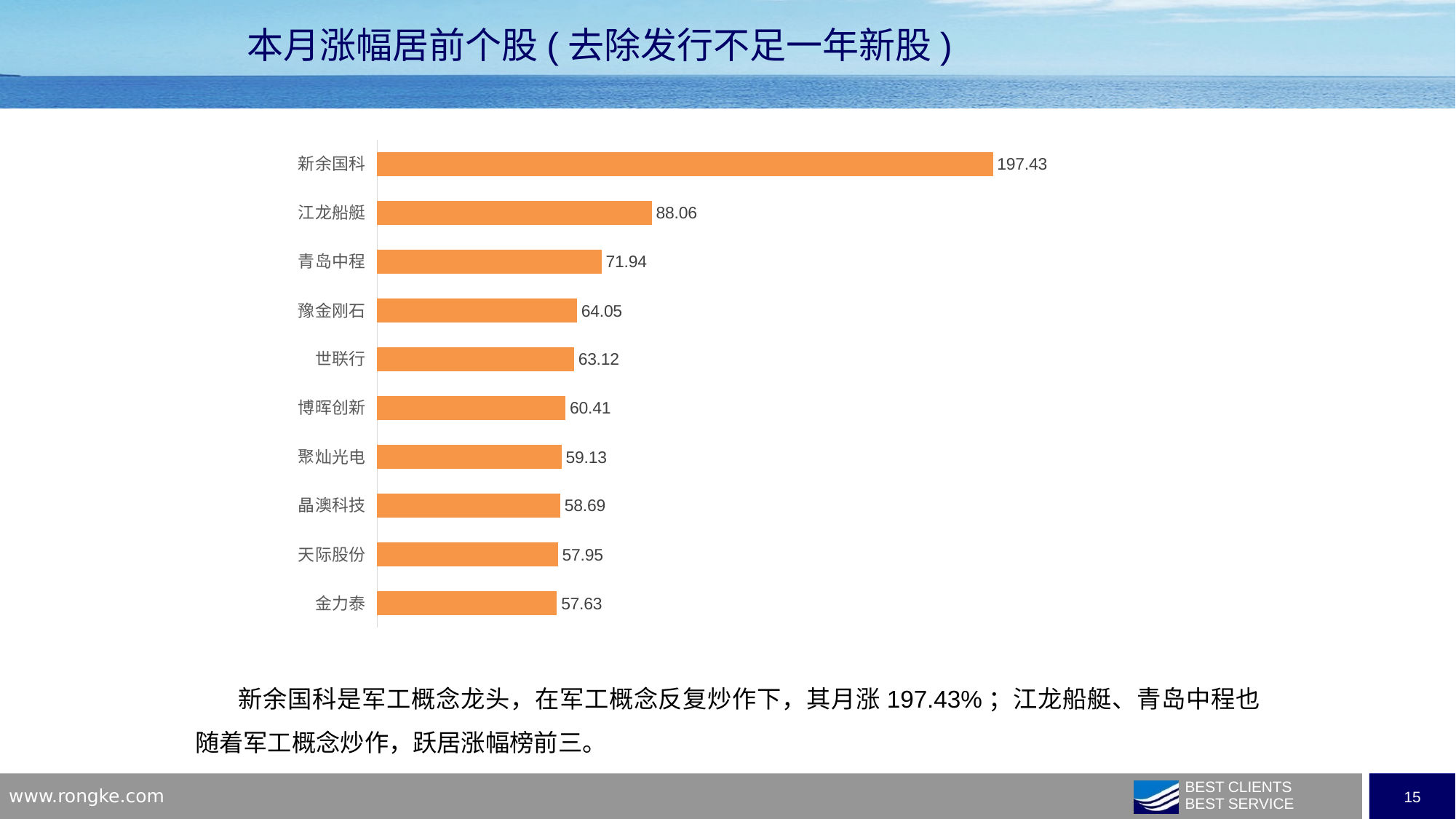

本月涨幅居前个股(去除发行不足一年新股)

[unsupported chart]

新余国科是军工概念龙头，在军工概念反复炒作下，其月涨197.43%；江龙船艇、青岛中程也随着军工概念炒作，跃居涨幅榜前三。